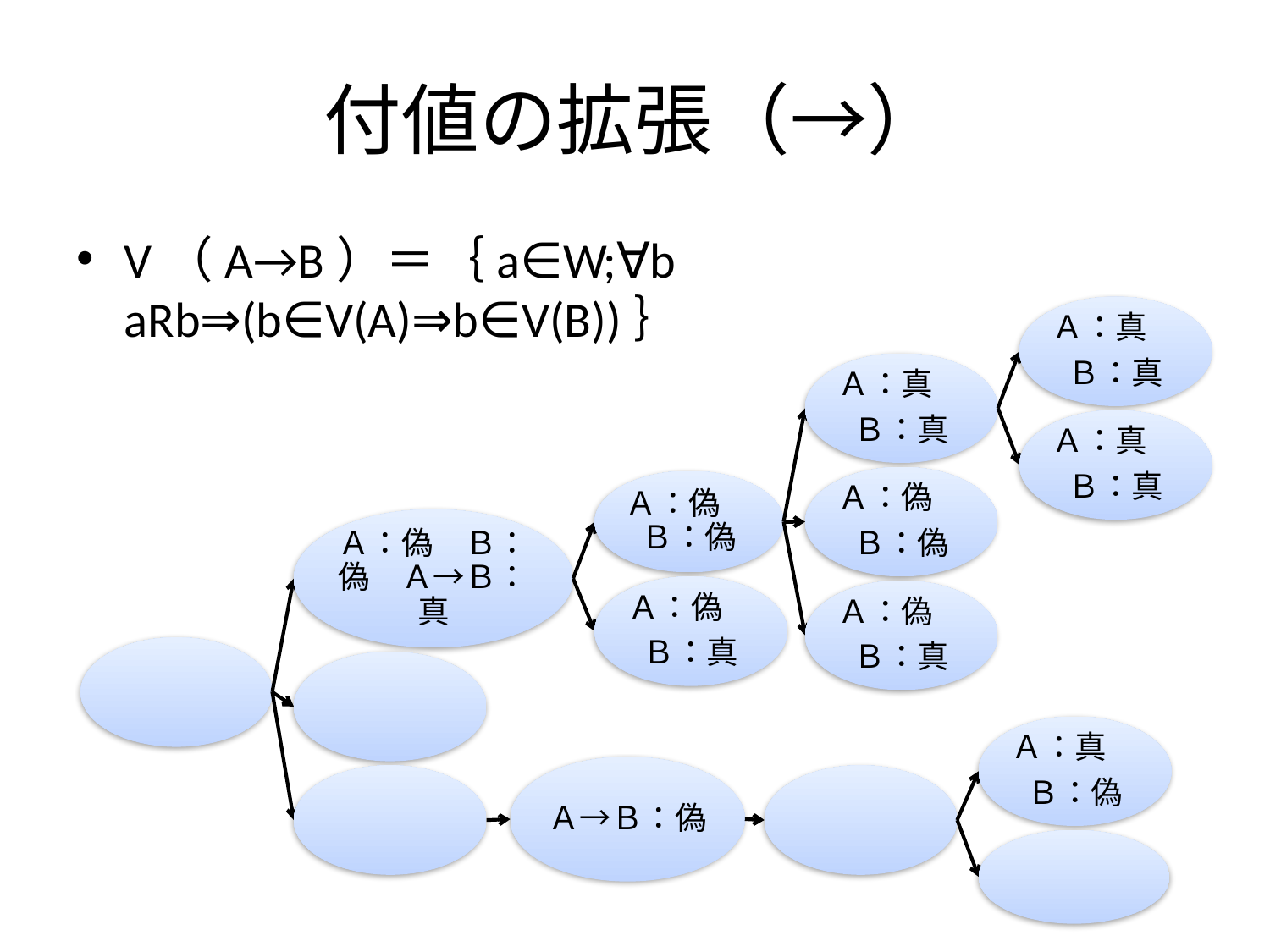

# 付値の拡張（→）
V（A→B）＝｛a∈W;∀b aRb⇒(b∈V(A)⇒b∈V(B))｝

Ａ：偽　Ｂ：偽　Ａ→Ｂ：真

Ａ：偽　Ｂ：偽

Ａ：真
Ｂ：真

Ａ：真
Ｂ：真

Ａ：真
Ｂ：真

Ａ：偽
Ｂ：偽

Ａ：偽
Ｂ：真

Ａ：偽
Ｂ：真

Ａ→Ｂ：偽

Ａ：真
Ｂ：偽